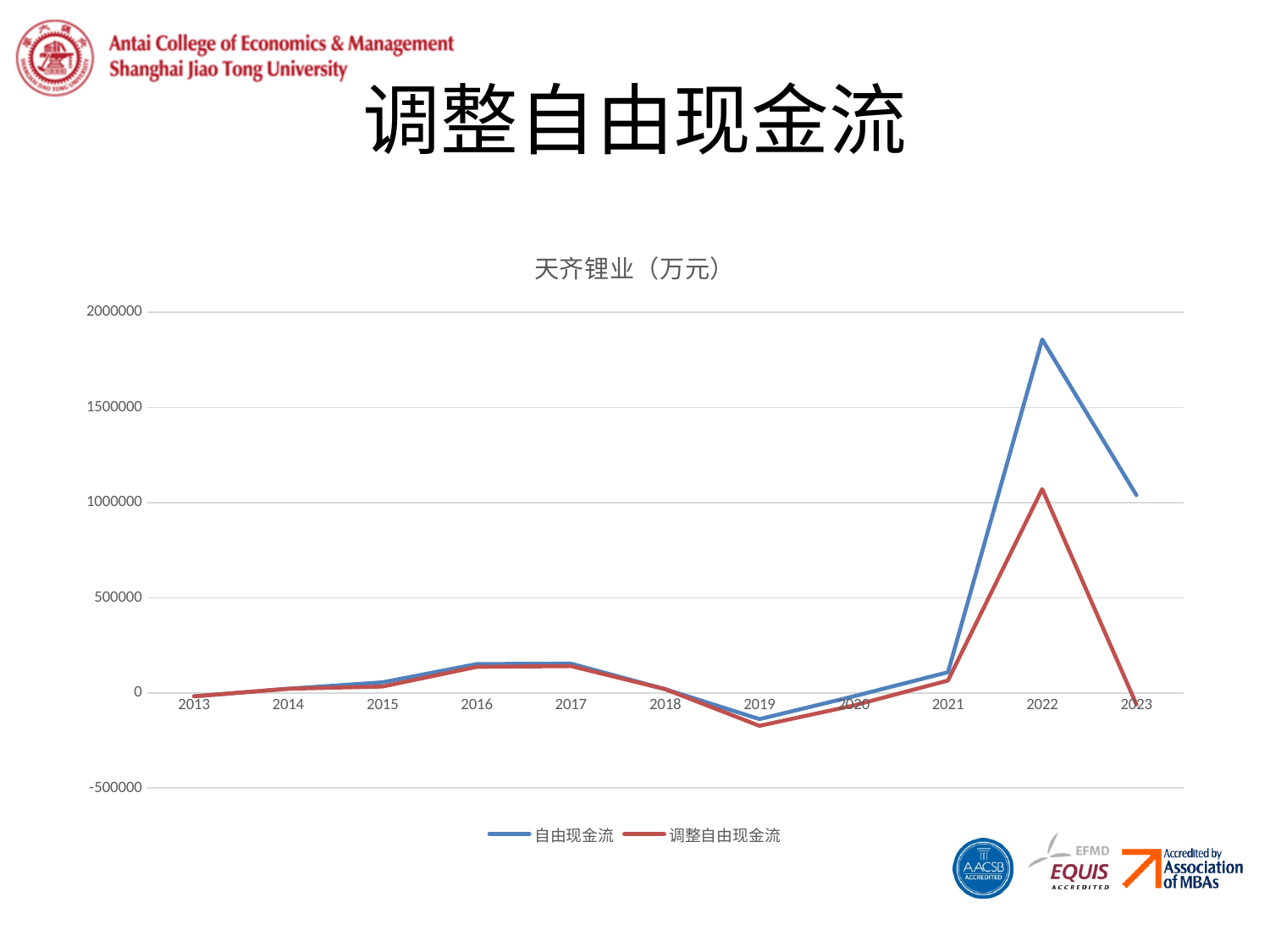

# 调整自由现金流

### Chart: 天齐锂业（万元）

| Category | 自由现金流 | 调整自由现金流 |
|---|---|---|
| 2013 | -18271.359999999997 | -18271.359999999997 |
| 2014 | 21730.62 | 21730.62 |
| 2015 | 55442.92 | 33331.67 |
| 2016 | 151508.09 | 136743.41 |
| 2017 | 153610.70999999996 | 140648.01999999996 |
| 2018 | 19447.580000000016 | 19447.580000000016 |
| 2019 | -138037.43000000005 | -173098.40000000005 |
| 2020 | -18168.839999999982 | -66309.20999999999 |
| 2021 | 108579.31000000001 | 64901.49000000001 |
| 2022 | 1858155.5199999998 | 1071704.94 |
| 2023 | 1039336.6199999999 | -60906.88000000012 |